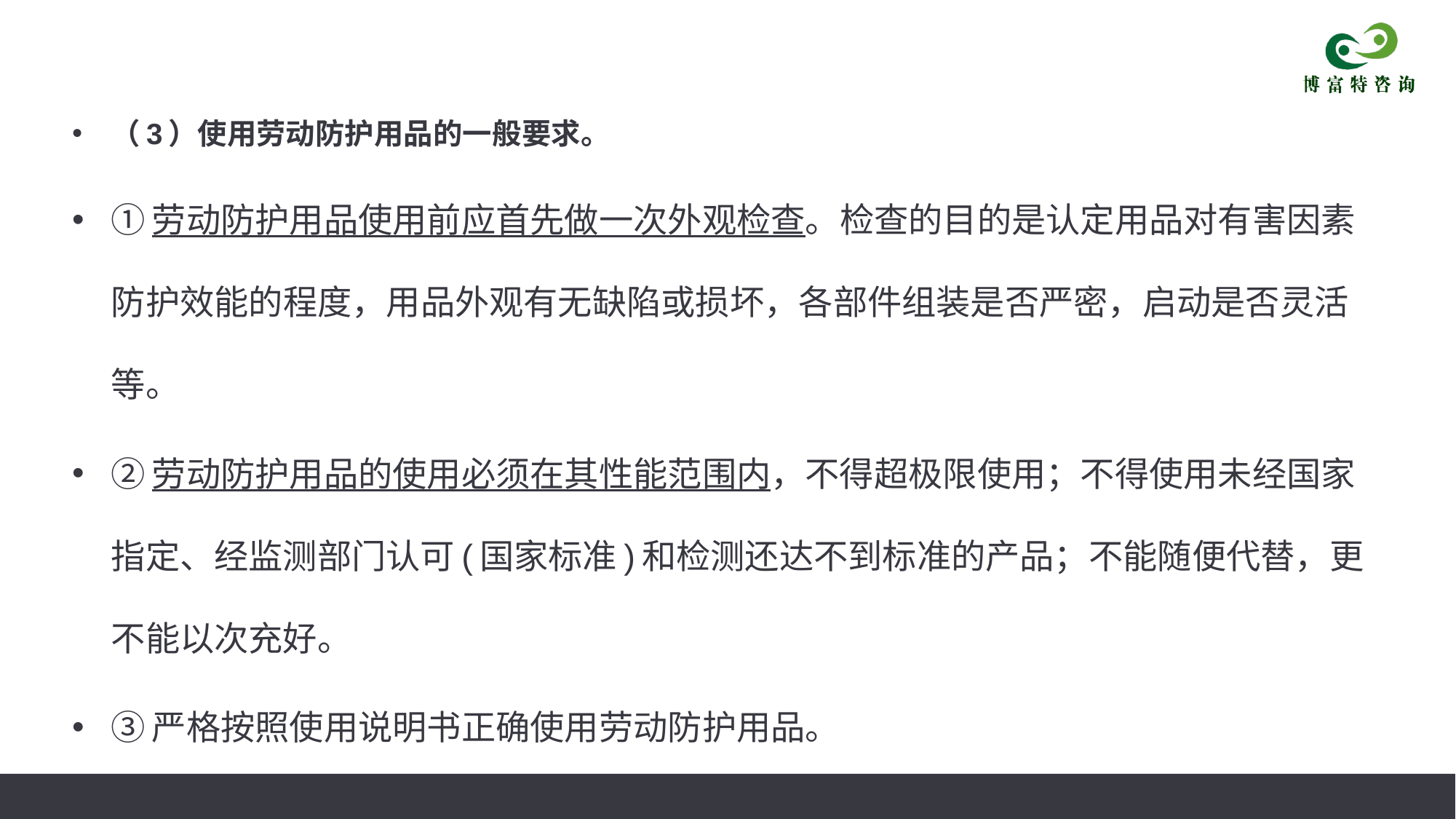

（3）使用劳动防护用品的一般要求。
①劳动防护用品使用前应首先做一次外观检查。检查的目的是认定用品对有害因素防护效能的程度，用品外观有无缺陷或损坏，各部件组装是否严密，启动是否灵活等。
②劳动防护用品的使用必须在其性能范围内，不得超极限使用；不得使用未经国家指定、经监测部门认可(国家标准)和检测还达不到标准的产品；不能随便代替，更不能以次充好。
③严格按照使用说明书正确使用劳动防护用品。